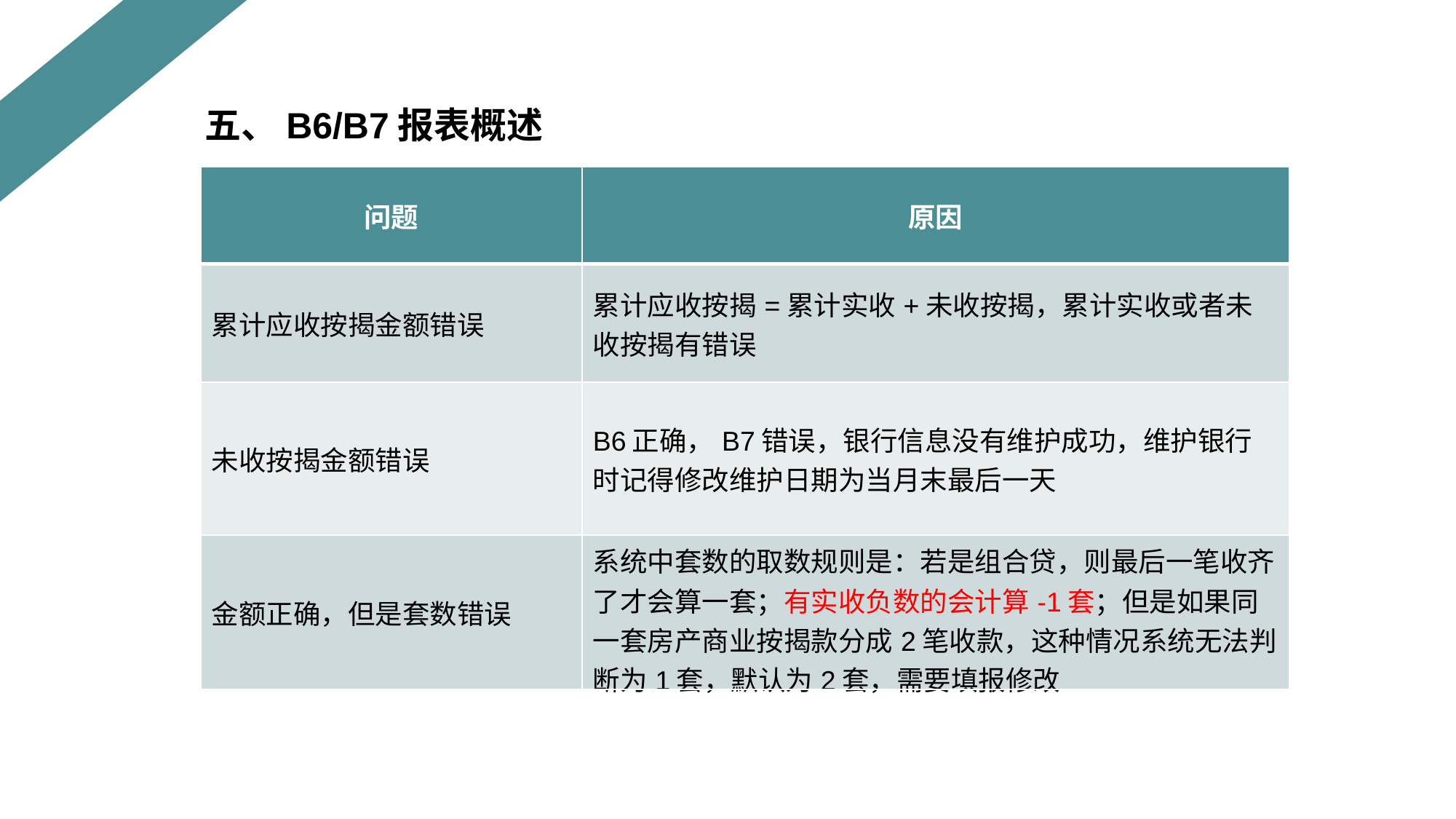

五、B6/B7报表概述
| 问题 | 原因 |
| --- | --- |
| 累计应收按揭金额错误 | 累计应收按揭=累计实收+未收按揭，累计实收或者未收按揭有错误 |
| 未收按揭金额错误 | B6正确，B7错误，银行信息没有维护成功，维护银行时记得修改维护日期为当月末最后一天 |
| 金额正确，但是套数错误 | 系统中套数的取数规则是：若是组合贷，则最后一笔收齐了才会算一套；有实收负数的会计算-1套；但是如果同一套房产商业按揭款分成2笔收款，这种情况系统无法判断为1套，默认为2套，需要填报修改 |